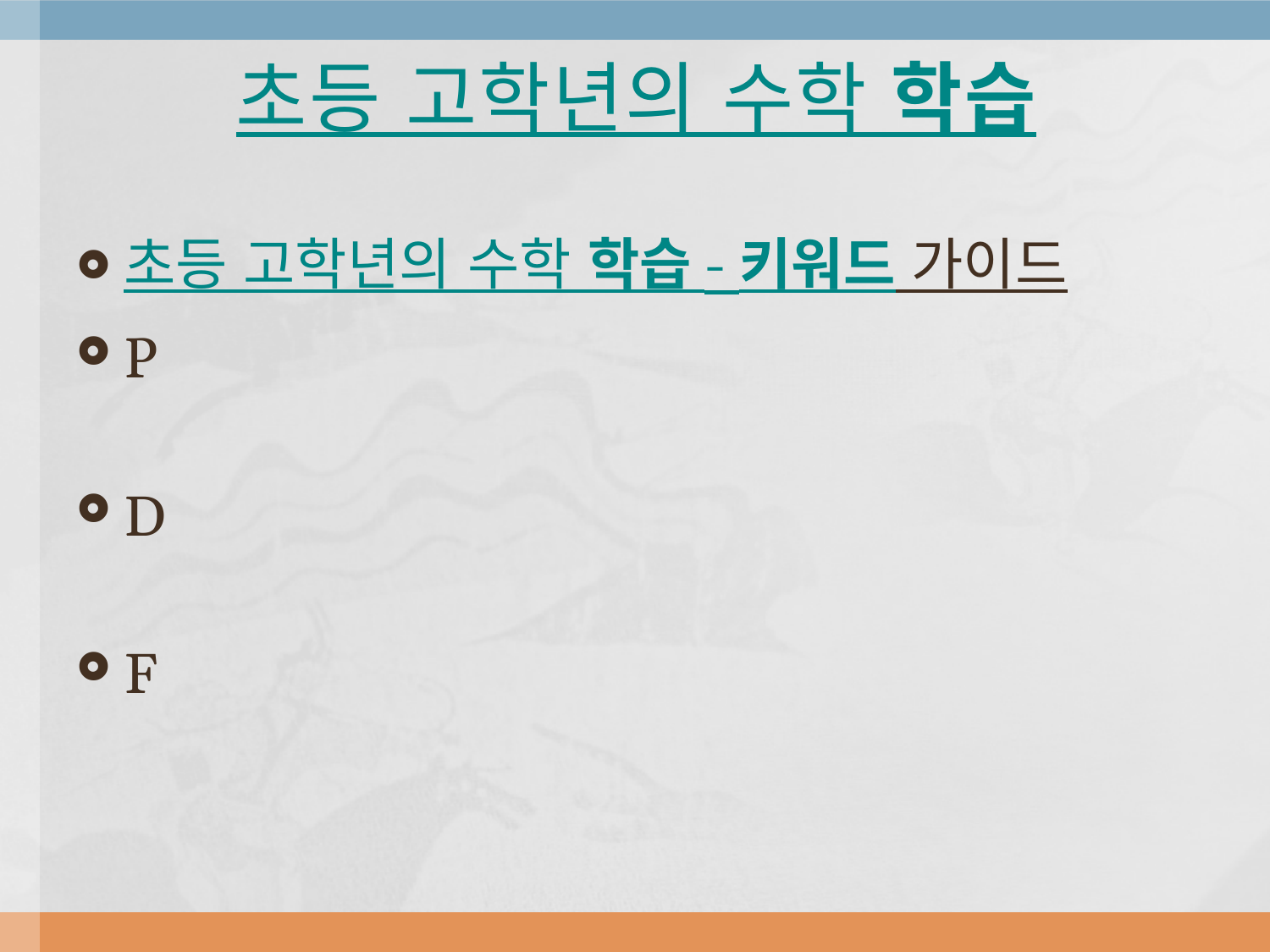

# 초등 고학년의 수학 학습
초등 고학년의 수학 학습 - 키워드 가이드
P

D

F